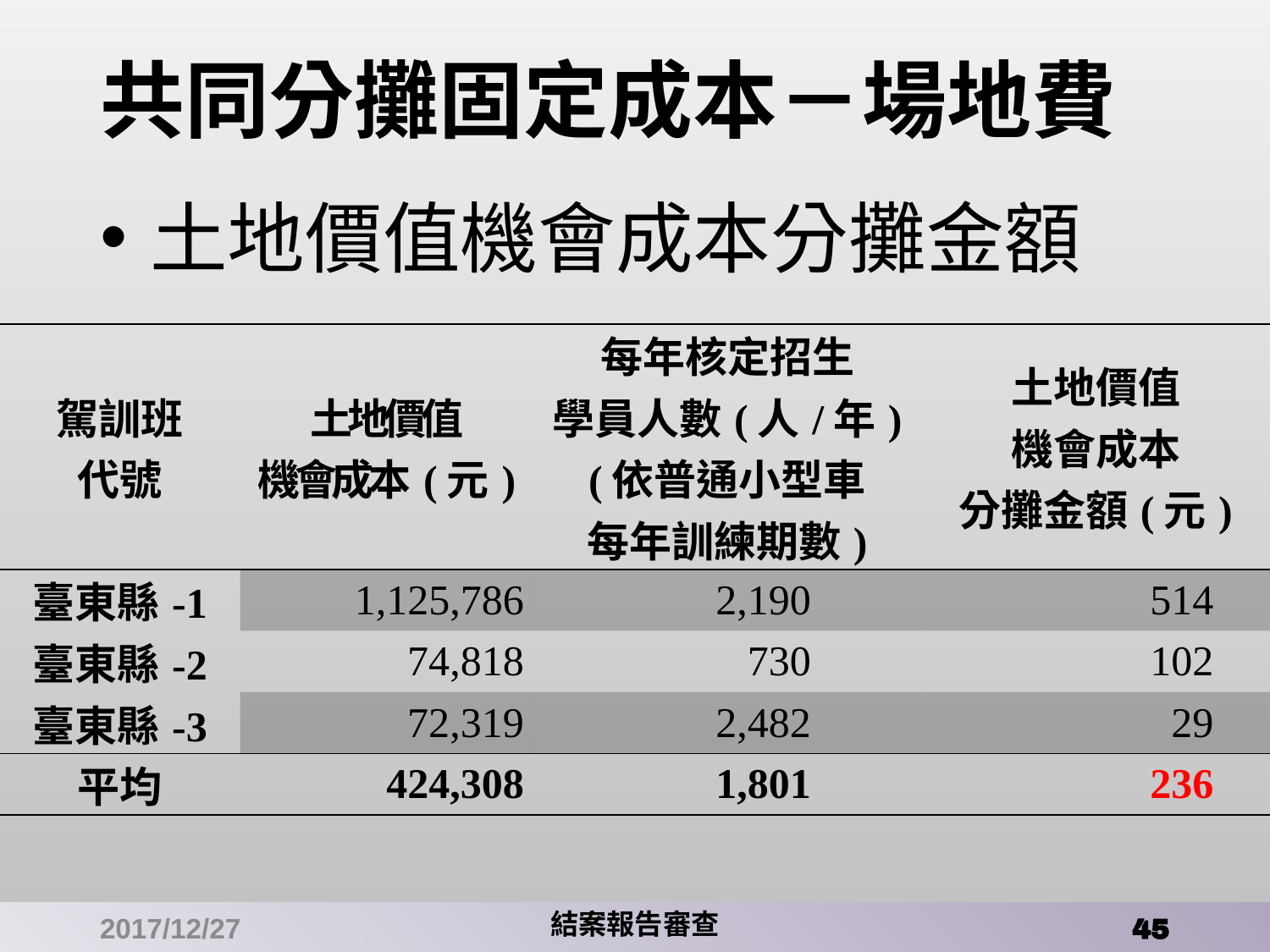

# 共同分攤固定成本－場地費
土地價值機會成本分攤金額
| 駕訓班 代號 | 土地價值 機會成本(元) | 每年核定招生 學員人數(人/年) (依普通小型車 每年訓練期數) | 土地價值 機會成本 分攤金額(元) |
| --- | --- | --- | --- |
| 臺東縣-1 | 1,125,786 | 2,190 | 514 |
| 臺東縣-2 | 74,818 | 730 | 102 |
| 臺東縣-3 | 72,319 | 2,482 | 29 |
| 平均 | 424,308 | 1,801 | 236 |
2017/12/27
結案報告審查
45